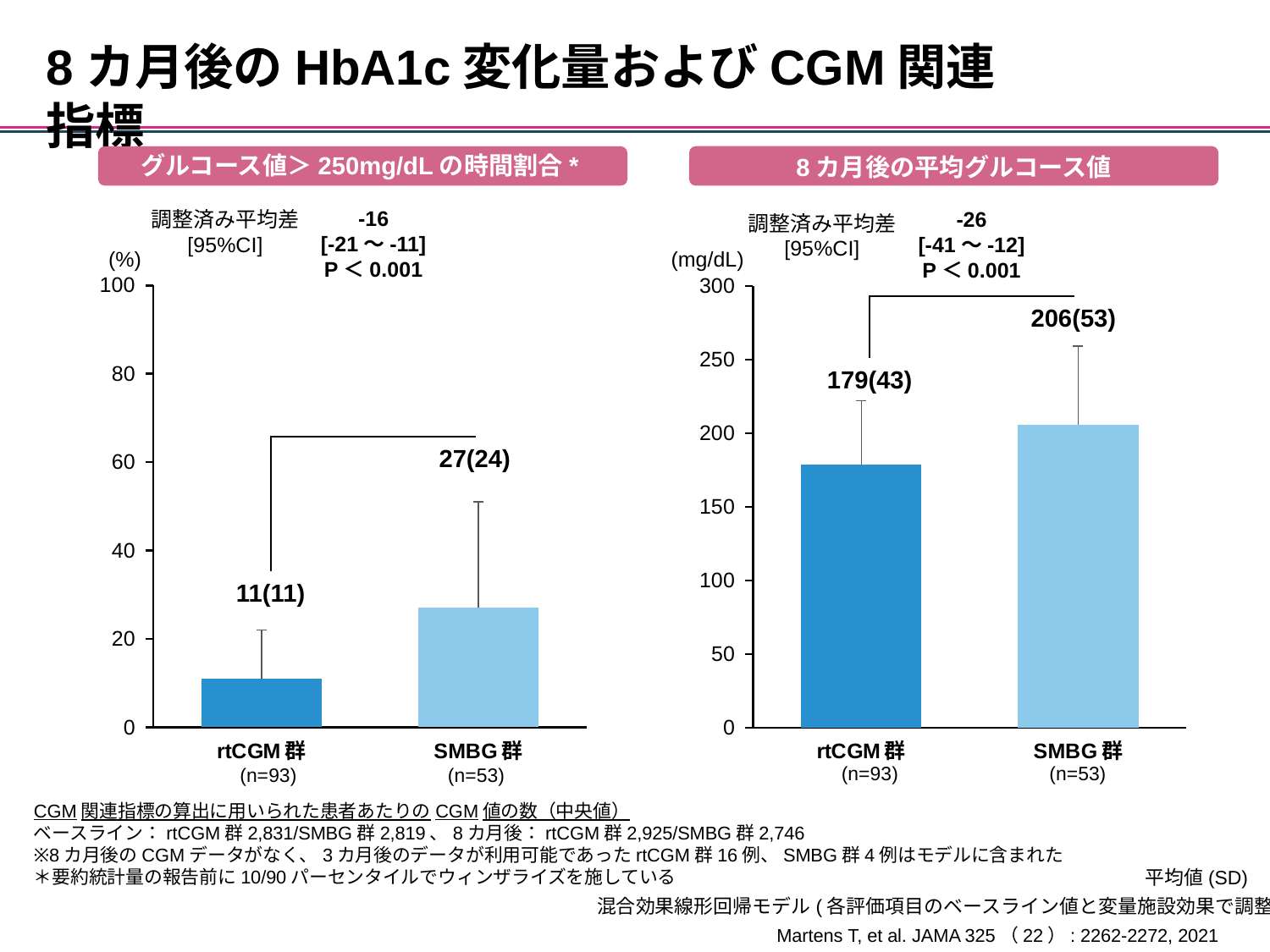

8カ月後のHbA1c変化量およびCGM関連指標
グルコース値＞250mg/dLの時間割合*

8カ月後の平均グルコース値

-16
[-21～-11]
P＜0.001
調整済み平均差
[95%CI]
-26
[-41～-12]
P＜0.001
調整済み平均差
[95%CI]
(mg/dL)
(%)

### Chart

| Category | ベースライン |
|---|---|
| rtCGM群 | 11.0 |
| SMBG群 | 27.0 |

### Chart

| Category | ベースライン |
|---|---|
| rtCGM群 | 179.0 |
| SMBG群 | 206.0 |
206(53)
179(43)
27(24)
11(11)
(n=53)
(n=93)
(n=93)
(n=53)
CGM関連指標の算出に用いられた患者あたりのCGM値の数（中央値）
ベースライン：rtCGM群2,831/SMBG群2,819、8カ月後：rtCGM群2,925/SMBG群2,746
※8カ月後のCGMデータがなく、3カ月後のデータが利用可能であったrtCGM群16例、SMBG群4例はモデルに含まれた
＊要約統計量の報告前に10/90パーセンタイルでウィンザライズを施している
平均値(SD)
混合効果線形回帰モデル(各評価項目のベースライン値と変量施設効果で調整)
Martens T, et al. JAMA 325（22）: 2262-2272, 2021